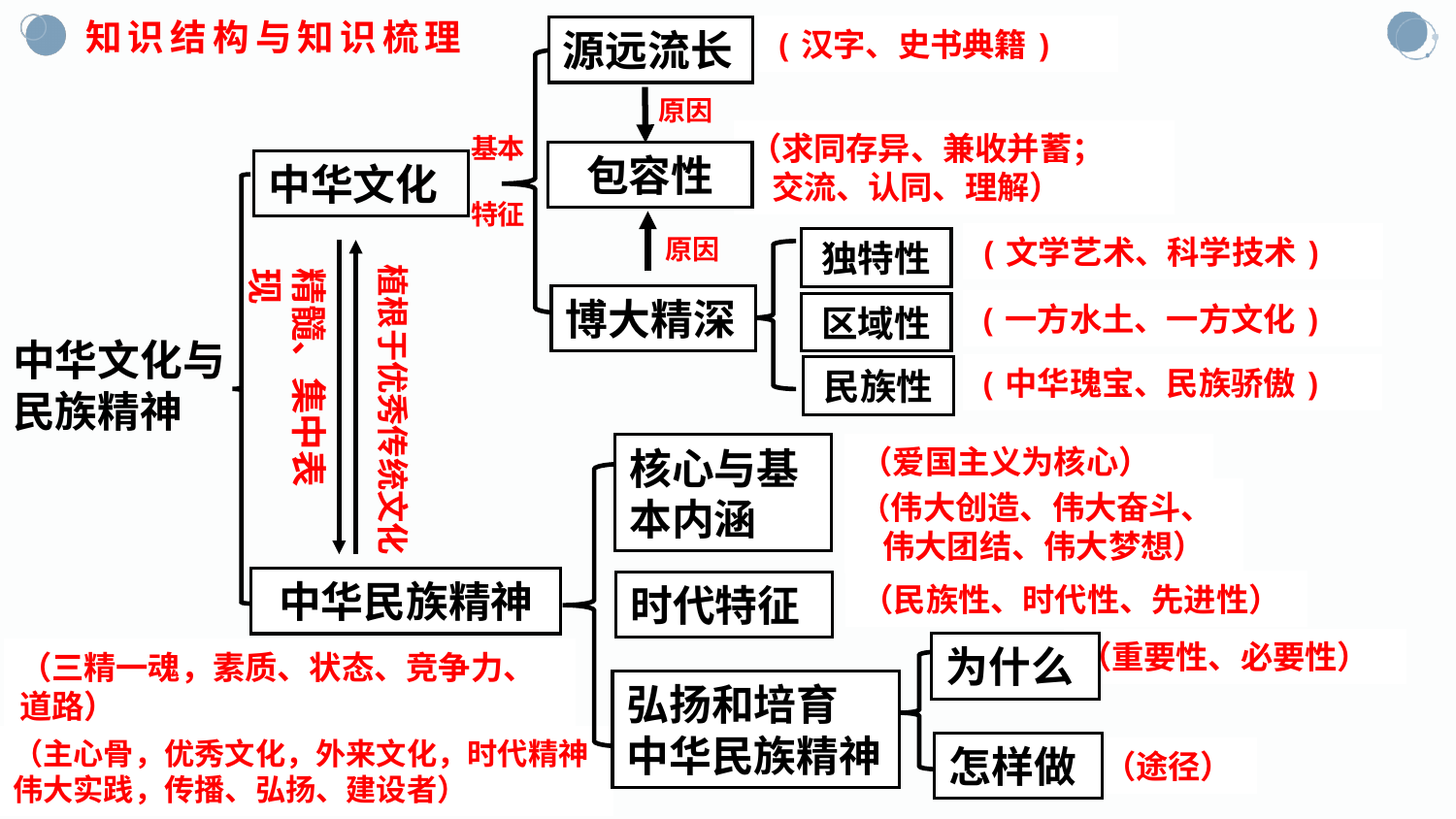

知识结构与知识梳理
源远流长
(汉字、史书典籍)

原因
（求同存异、兼收并蓄；
  交流、认同、理解）
基本

特征
包容性
中华文化

原因
(文学艺术、科学技术)
独特性

植根于优秀传统文化
精髓、集中表现
博大精深
(一方水土、一方文化)
区域性
中华文化与民族精神
(中华瑰宝、民族骄傲)
民族性
核心与基本内涵
（爱国主义为核心）

（伟大创造、伟大奋斗、
  伟大团结、伟大梦想）
中华民族精神
时代特征
（民族性、时代性、先进性）
（重要性、必要性）
为什么
（三精一魂，素质、状态、竞争力、道路）

弘扬和培育
中华民族精神
（主心骨，优秀文化，外来文化，时代精神
伟大实践，传播、弘扬、建设者）
怎样做
（途径）